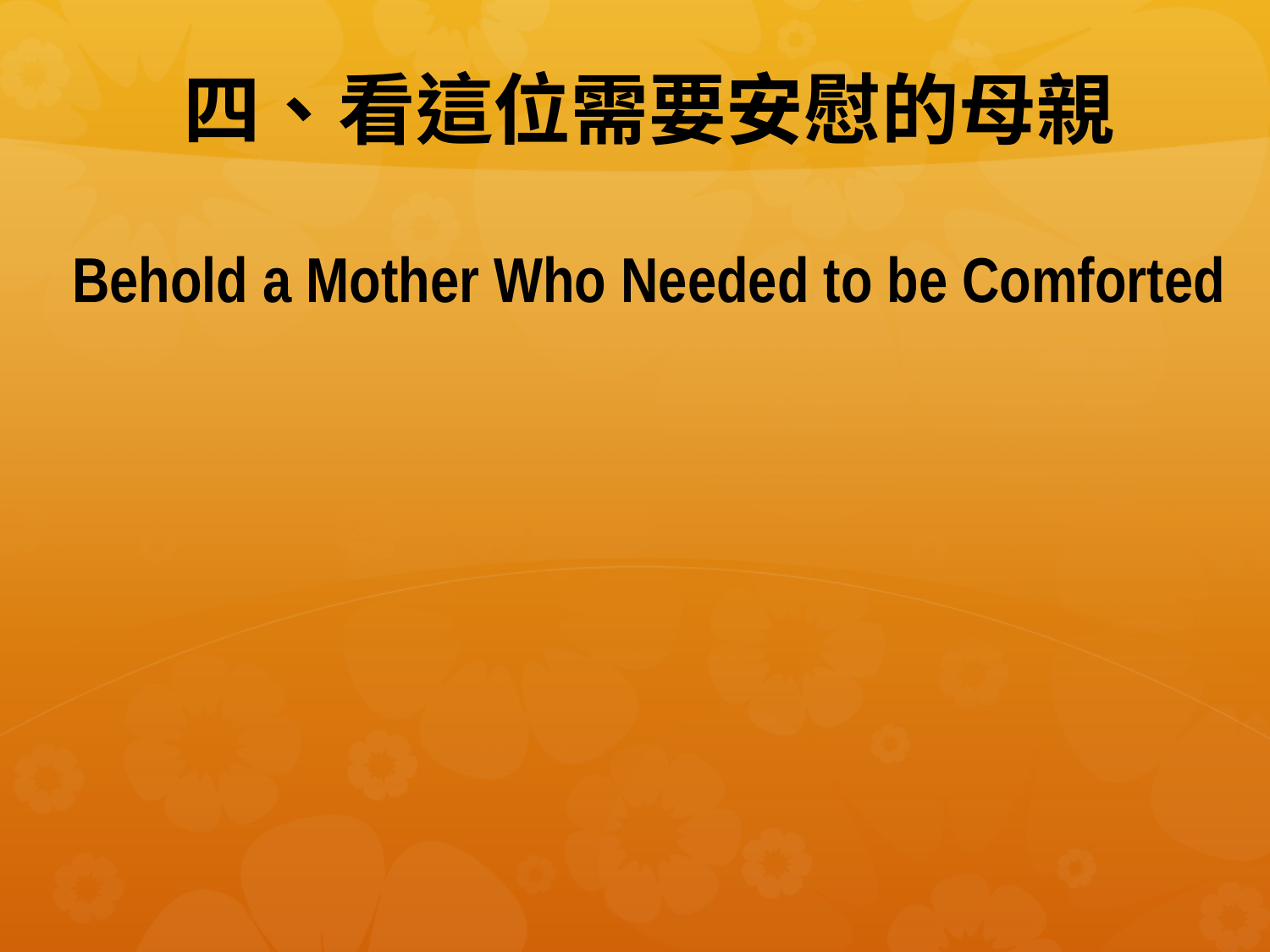

# 四、看這位需要安慰的母親 Behold a Mother Who Needed to be Comforted